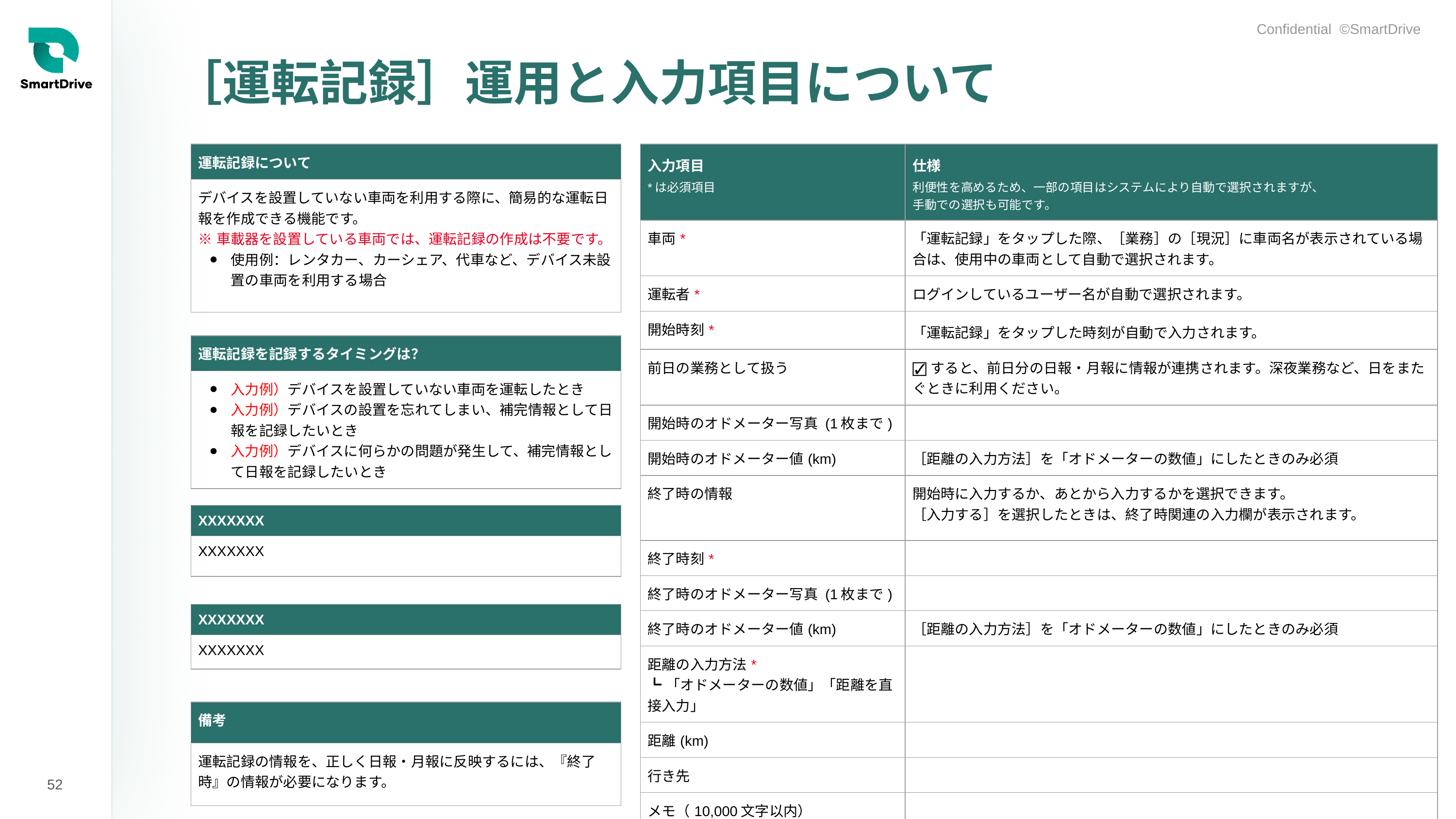

| 初期設定で スタート | おすすめ設定で クイックスタート |
| --- | --- |
| ◯ | ◯ |
# ［運転記録］運用と入力項目について
| このページについて |
| --- |
| 入力例）／赤文字 など内容の編集は、貴社の運用に合わせてご対応ください。 |
| 運転記録について |
| --- |
| デバイスを設置していない車両を利用する際に、簡易的な運転日報を作成できる機能です。 ※車載器を設置している車両では、運転記録の作成は不要です。 使用例：レンタカー、カーシェア、代車など、デバイス未設置の車両を利用する場合 |
| 入力項目 \*は必須項目 | 仕様 利便性を高めるため、一部の項目はシステムにより自動で選択されますが、 手動での選択も可能です。 |
| --- | --- |
| 車両\* | 「運転記録」をタップした際、［業務］の［現況］に車両名が表示されている場合は、使用中の車両として自動で選択されます。 |
| 運転者\* | ログインしているユーザー名が自動で選択されます。 |
| 開始時刻\* | 「運転記録」をタップした時刻が自動で入力されます。 |
| 前日の業務として扱う | ☑すると、前日分の日報・月報に情報が連携されます。深夜業務など、日をまたぐときに利用ください。 |
| 開始時のオドメーター写真 (1枚まで) |  |
| 開始時のオドメーター値(km) | ［距離の入力方法］を「オドメーターの数値」にしたときのみ必須 |
| 終了時の情報 | 開始時に入力するか、あとから入力するかを選択できます。 ［入力する］を選択したときは、終了時関連の入力欄が表示されます。 |
| 終了時刻\* |  |
| 終了時のオドメーター写真 (1枚まで) |  |
| 終了時のオドメーター値(km) | ［距離の入力方法］を「オドメーターの数値」にしたときのみ必須 |
| 距離の入力方法\* ┗「オドメーターの数値」「距離を直接入力」 |  |
| 距離(km) |  |
| 行き先 |  |
| メモ（10,000文字以内） |  |
| 位置情報 | 登録を実施した際の位置情報が記録されます。位置情報を記録したくない場合は、チェックを外してください。 |
| 運転記録を記録するタイミングは？ |
| --- |
| 入力例）デバイスを設置していない車両を運転したとき 入力例）デバイスの設置を忘れてしまい、補完情報として日報を記録したいとき 入力例）デバイスに何らかの問題が発生して、補完情報として日報を記録したいとき |
| XXXXXXX |
| --- |
| XXXXXXX |
| XXXXXXX |
| --- |
| XXXXXXX |
| 備考 |  |
| --- | --- |
| 運転記録の情報を、正しく日報・月報に反映するには、『終了時』の情報が必要になります。 |  |
52